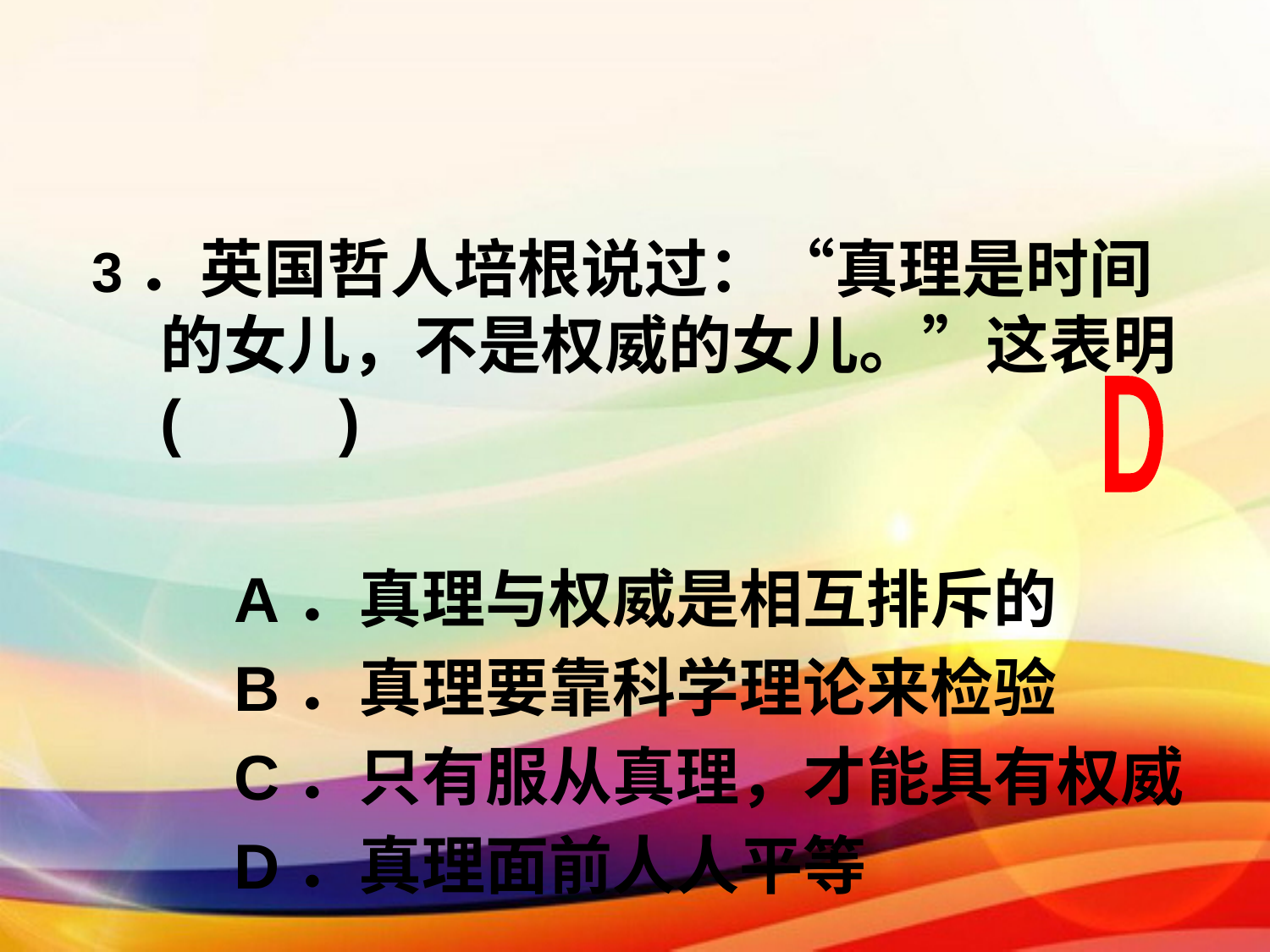

#
 3．英国哲人培根说过：“真理是时间的女儿，不是权威的女儿。”这表明(　　)

         A．真理与权威是相互排斥的
         B．真理要靠科学理论来检验
         C．只有服从真理，才能具有权威
         D．真理面前人人平等
D
29